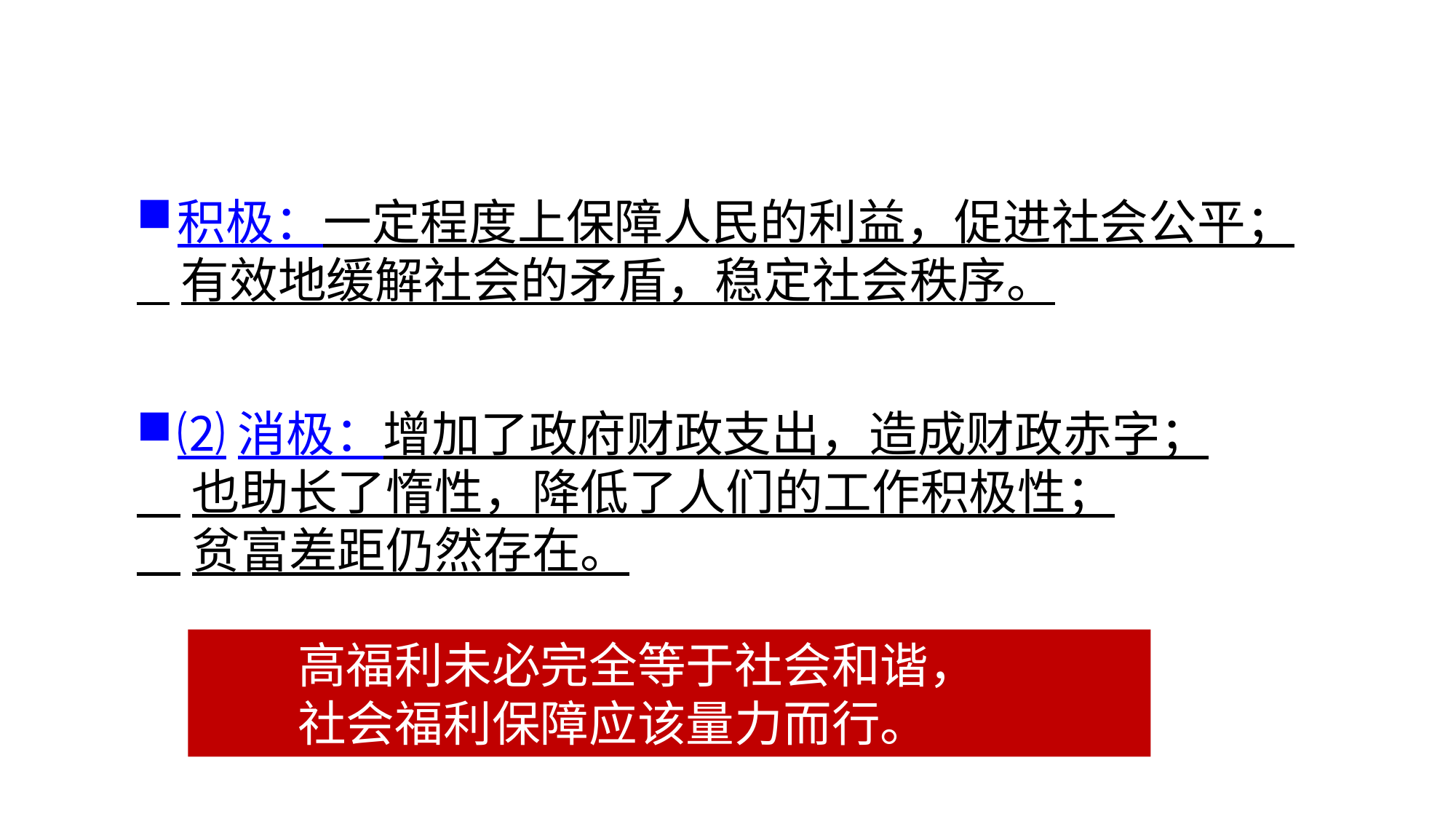

积极：一定程度上保障人民的利益，促进社会公平；
   有效地缓解社会的矛盾，稳定社会秩序。
⑵消极：增加了政府财政支出，造成财政赤字；
    也助长了惰性，降低了人们的工作积极性；
    贫富差距仍然存在。

        高福利未必完全等于社会和谐，
        社会福利保障应该量力而行。